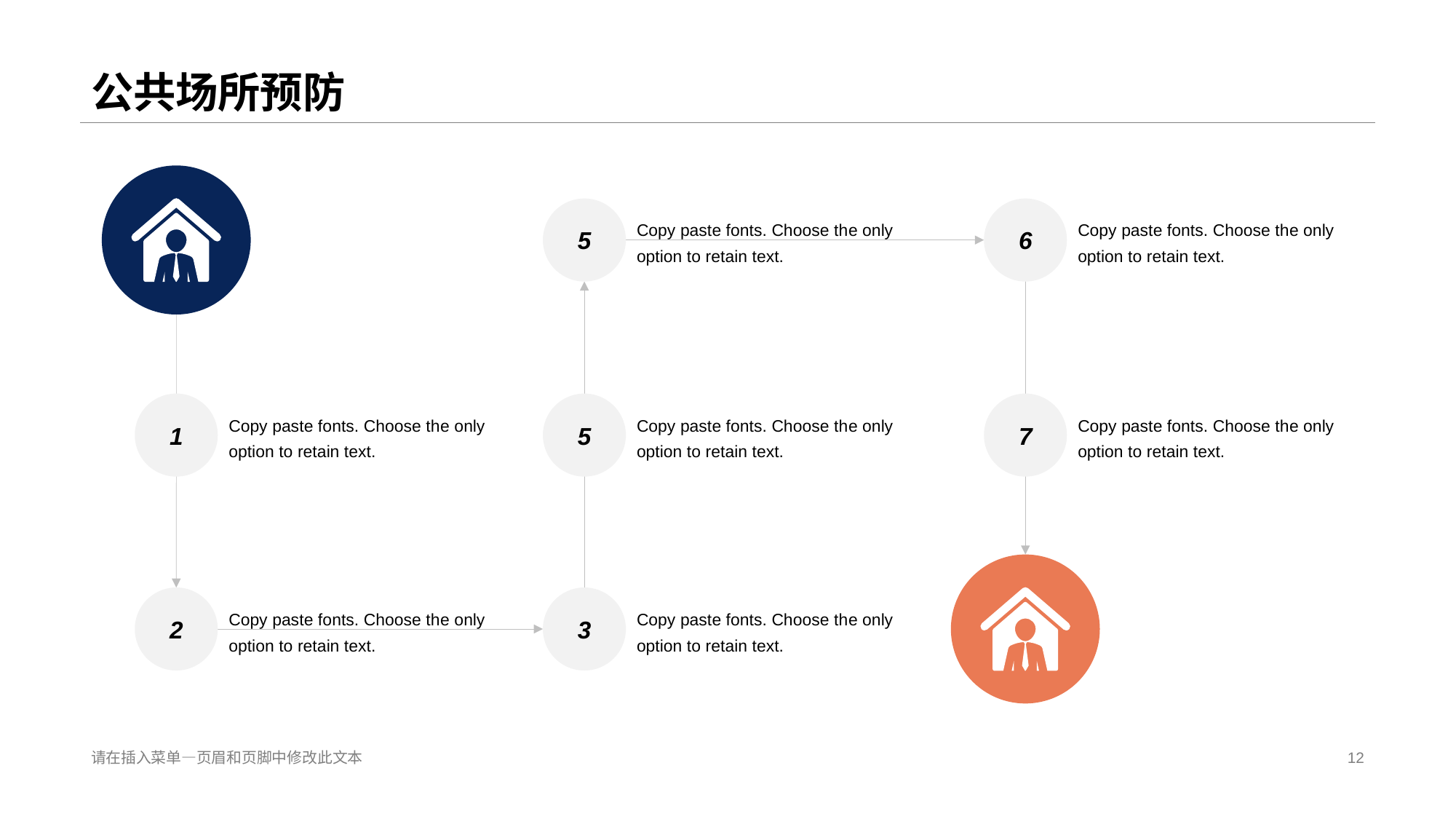

# 公共场所预防

5
6
Copy paste fonts. Choose th e only option to retain text.
Copy paste fonts. Choose th e only option to retain text.
1
5
7
Copy paste fonts. Choose th e only option to retain text.
Copy paste fonts. Choose th e only option to retain text.
Copy paste fonts. Choose th e only option to retain text.

2
3
Copy paste fonts. Choose th e only option to retain text.
Copy paste fonts. Choose th e only option to retain text.
请在插入菜单—页眉和页脚中修改此文本
12